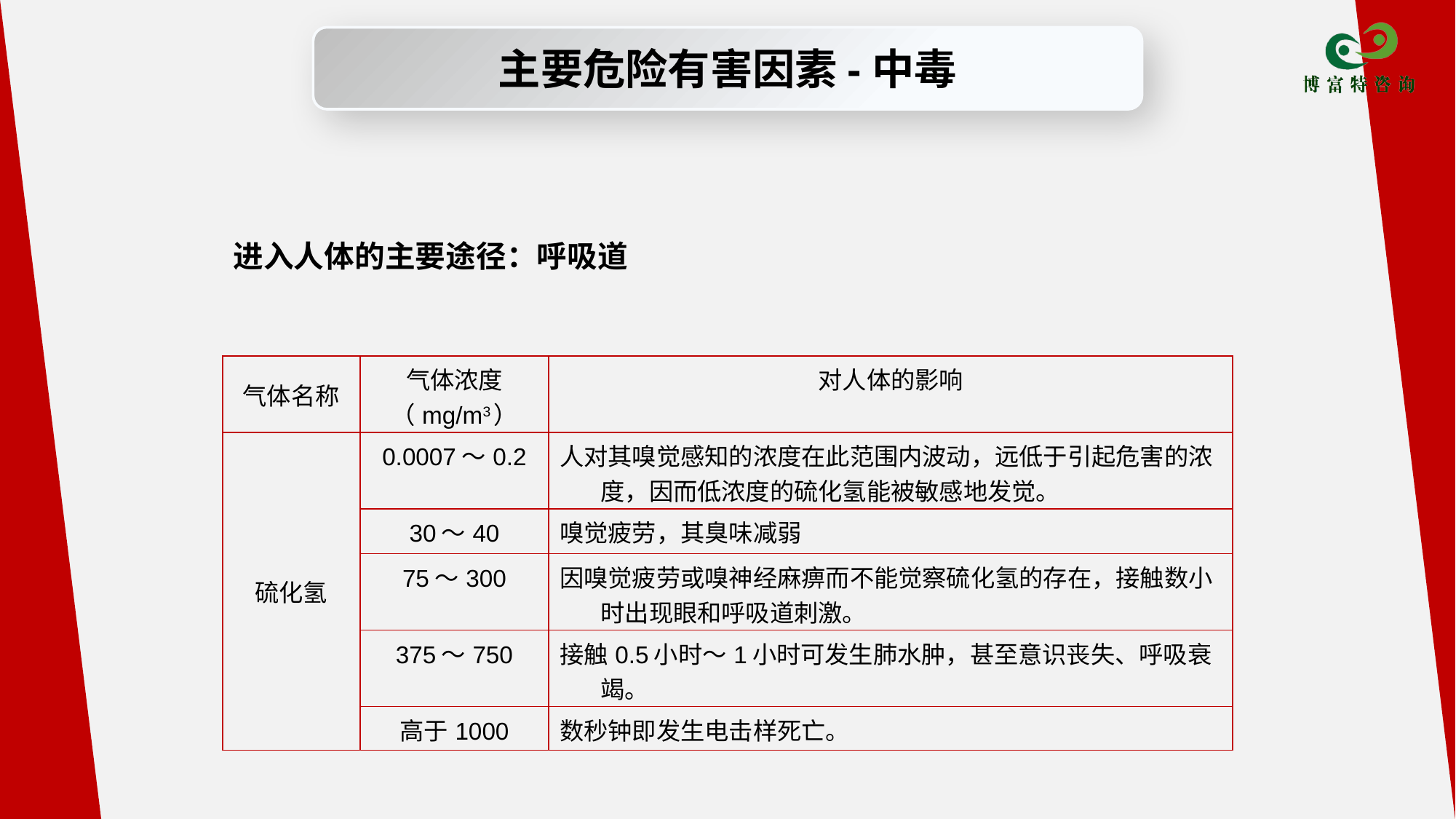

主要危险有害因素-中毒
进入人体的主要途径：呼吸道
| 气体名称 | 气体浓度 （mg/m3） | 对人体的影响 |
| --- | --- | --- |
| 硫化氢 | 0.0007～0.2 | 人对其嗅觉感知的浓度在此范围内波动，远低于引起危害的浓度，因而低浓度的硫化氢能被敏感地发觉。 |
|  | 30～40 | 嗅觉疲劳，其臭味减弱 |
|  | 75～300 | 因嗅觉疲劳或嗅神经麻痹而不能觉察硫化氢的存在，接触数小时出现眼和呼吸道刺激。 |
|  | 375～750 | 接触0.5小时～1小时可发生肺水肿，甚至意识丧失、呼吸衰竭。 |
|  | 高于1000 | 数秒钟即发生电击样死亡。 |